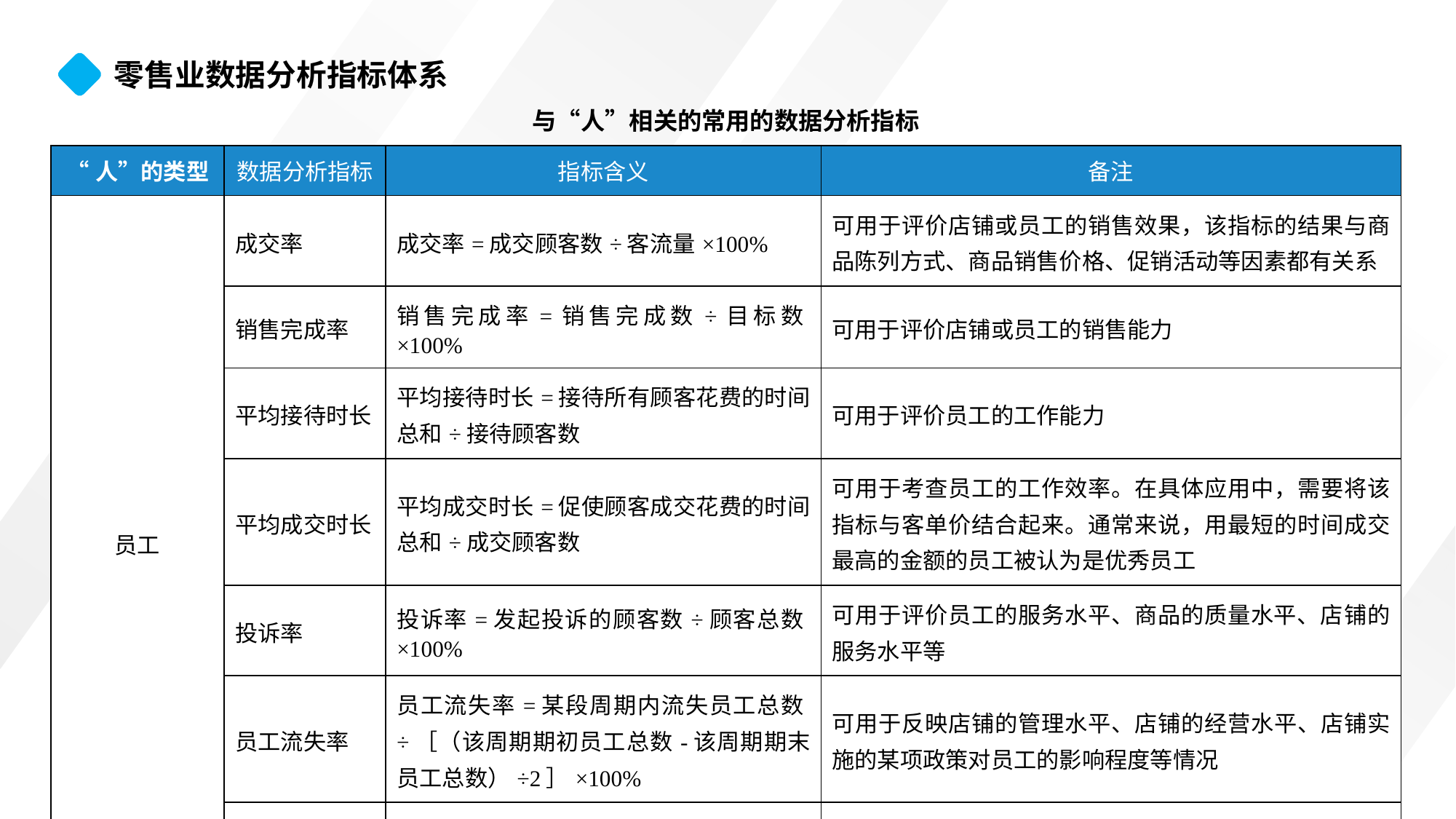

零售业数据分析指标体系

与“人”相关的常用的数据分析指标
| “人”的类型 | 数据分析指标 | 指标含义 | 备注 |
| --- | --- | --- | --- |
| 员工 | 成交率 | 成交率=成交顾客数÷客流量×100% | 可用于评价店铺或员工的销售效果，该指标的结果与商品陈列方式、商品销售价格、促销活动等因素都有关系 |
|  | 销售完成率 | 销售完成率=销售完成数÷目标数×100% | 可用于评价店铺或员工的销售能力 |
|  | 平均接待时长 | 平均接待时长=接待所有顾客花费的时间总和÷接待顾客数 | 可用于评价员工的工作能力 |
|  | 平均成交时长 | 平均成交时长=促使顾客成交花费的时间总和÷成交顾客数 | 可用于考查员工的工作效率。在具体应用中，需要将该指标与客单价结合起来。通常来说，用最短的时间成交最高的金额的员工被认为是优秀员工 |
|  | 投诉率 | 投诉率=发起投诉的顾客数÷顾客总数×100% | 可用于评价员工的服务水平、商品的质量水平、店铺的服务水平等 |
|  | 员工流失率 | 员工流失率=某段周期内流失员工总数÷［（该周期期初员工总数-该周期期末员工总数）÷2］×100% | 可用于反映店铺的管理水平、店铺的经营水平、店铺实施的某项政策对员工的影响程度等情况 |
|  | 工资占比 | 工资占比=企业支付的员工工资总额÷销售额×100% | 可用于评价店铺的人力成本情况、店铺的盈利能力、店铺的员工关怀情况 |